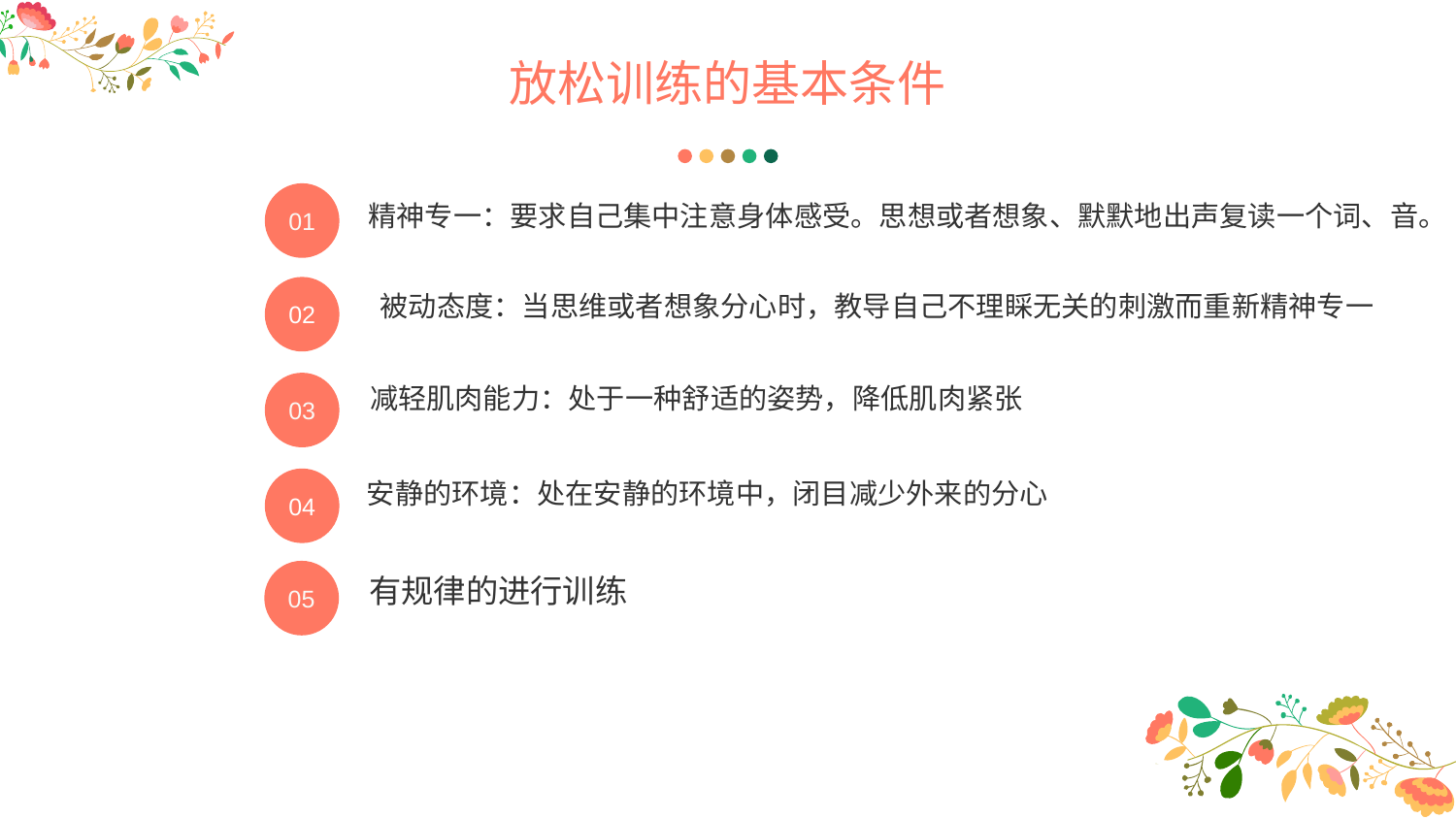

放松训练的基本条件

01
精神专一：要求自己集中注意身体感受。思想或者想象、默默地出声复读一个词、音。
02
被动态度：当思维或者想象分心时，教导自己不理睬无关的刺激而重新精神专一
03
减轻肌肉能力：处于一种舒适的姿势，降低肌肉紧张
04
安静的环境：处在安静的环境中，闭目减少外来的分心
05
有规律的进行训练